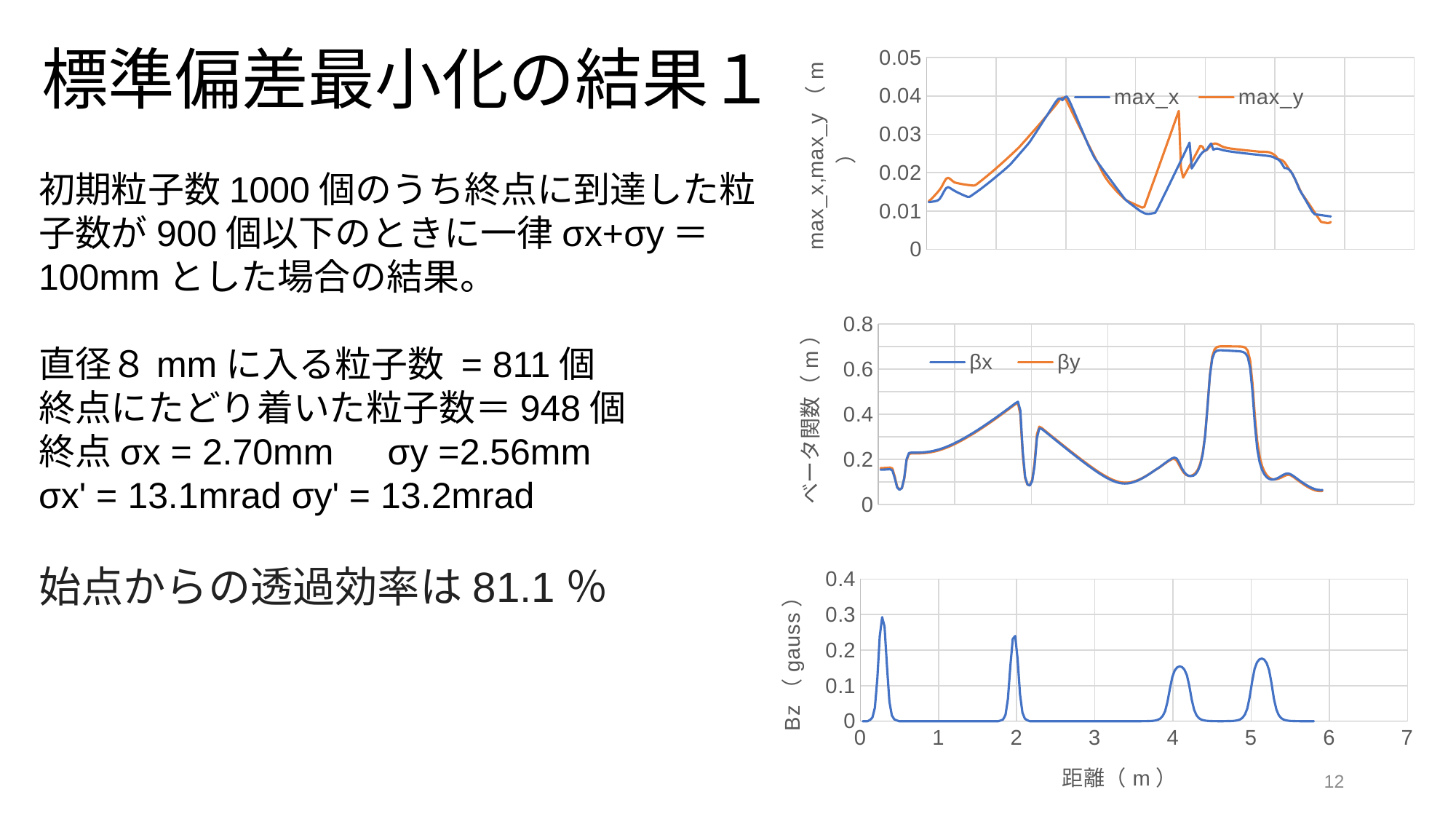

# 標準偏差最小化の結果１

### Chart

| Category | max_x | max_y |
|---|---|---|
初期粒子数1000個のうち終点に到達した粒子数が900個以下のときに一律σx+σy＝100mmとした場合の結果。

直径８mmに入る粒子数 = 811個
終点にたどり着いた粒子数＝948個
終点σx = 2.70mm　σy =2.56mm
σx' = 13.1mrad σy' = 13.2mrad

始点からの透過効率は81.1％

### Chart

| Category | βx | βy |
|---|---|---|

### Chart

| Category |  |
|---|---|
12